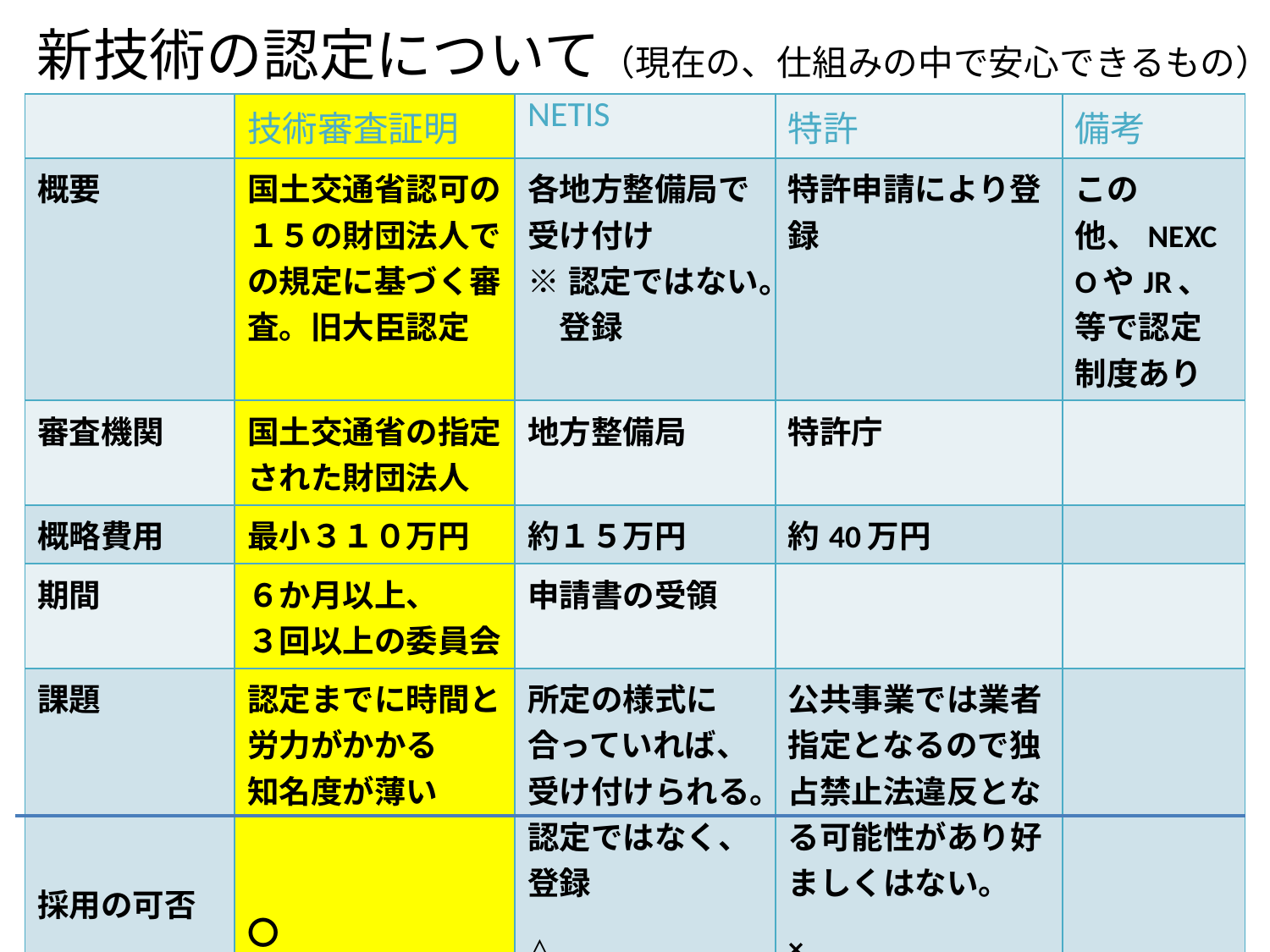

新技術の認定について（現在の、仕組みの中で安心できるもの）
|  | 技術審査証明 | NETIS | 特許 | 備考 |
| --- | --- | --- | --- | --- |
| 概要 | 国土交通省認可の１５の財団法人での規定に基づく審査。旧大臣認定 | 各地方整備局で受け付け ※認定ではない。 　登録 | 特許申請により登録 | この他、NEXCOやJR、等で認定制度あり |
| 審査機関 | 国土交通省の指定された財団法人 | 地方整備局 | 特許庁 |  |
| 概略費用 | 最小３１０万円 | 約１５万円 | 約40万円 |  |
| 期間 | ６か月以上、 ３回以上の委員会 | 申請書の受領 |  |  |
| 課題 採用の可否 | 認定までに時間と労力がかかる 知名度が薄い 〇 | 所定の様式に合っていれば、受け付けられる。 認定ではなく、登録 △ | 公共事業では業者指定となるので独占禁止法違反となる可能性があり好ましくはない。 × |  |
34